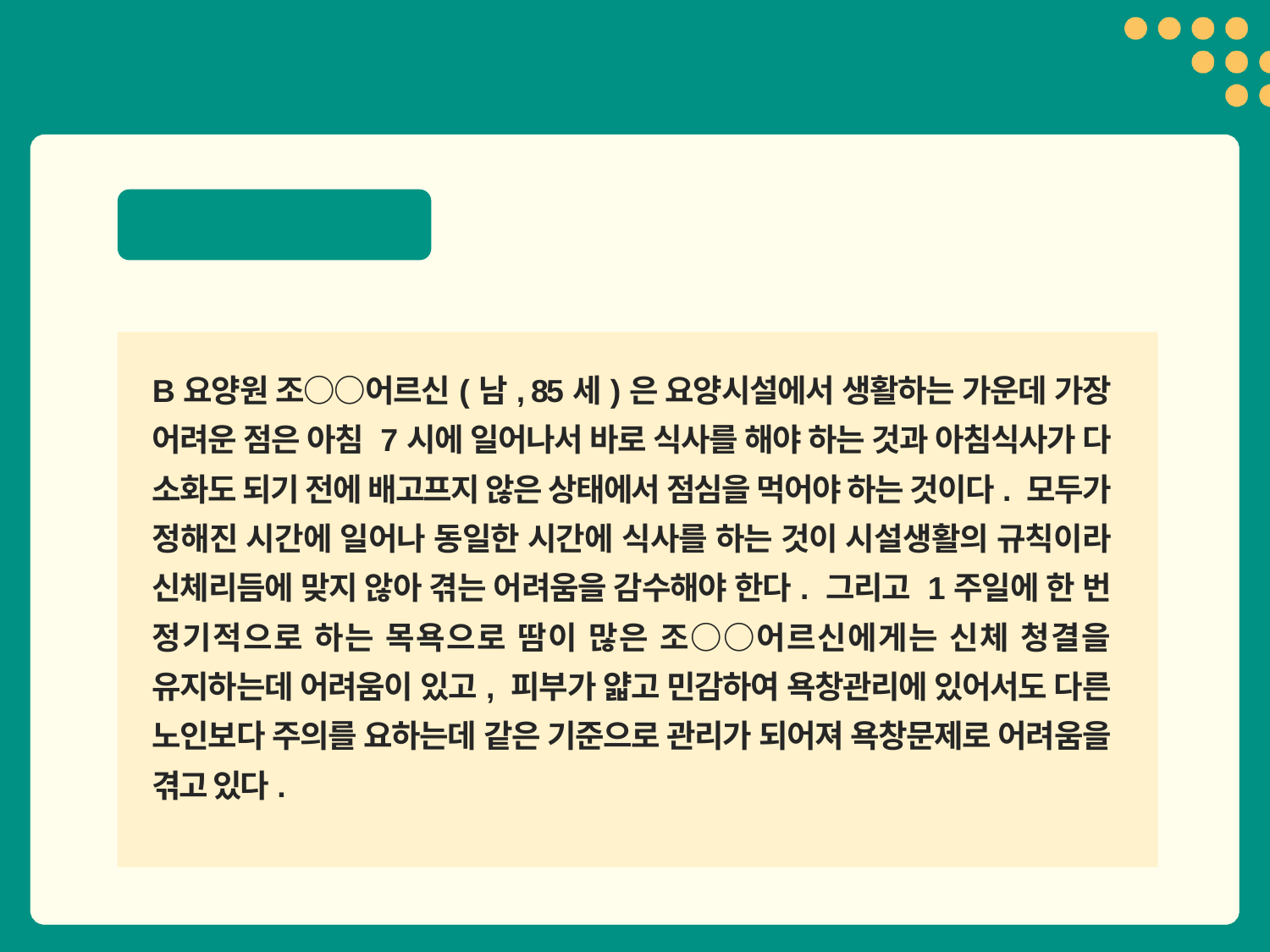

1. 내용 상황 설명

B요양원 조○○어르신(남, 85세)은 요양시설에서 생활하는 가운데 가장 어려운 점은 아침 7시에 일어나서 바로 식사를 해야 하는 것과 아침식사가 다 소화도 되기 전에 배고프지 않은 상태에서 점심을 먹어야 하는 것이다. 모두가 정해진 시간에 일어나 동일한 시간에 식사를 하는 것이 시설생활의 규칙이라 신체리듬에 맞지 않아 겪는 어려움을 감수해야 한다. 그리고 1주일에 한 번 정기적으로 하는 목욕으로 땀이 많은 조○○어르신에게는 신체 청결을 유지하는데 어려움이 있고, 피부가 얇고 민감하여 욕창관리에 있어서도 다른 노인보다 주의를 요하는데 같은 기준으로 관리가 되어져 욕창문제로 어려움을 겪고 있다.
8